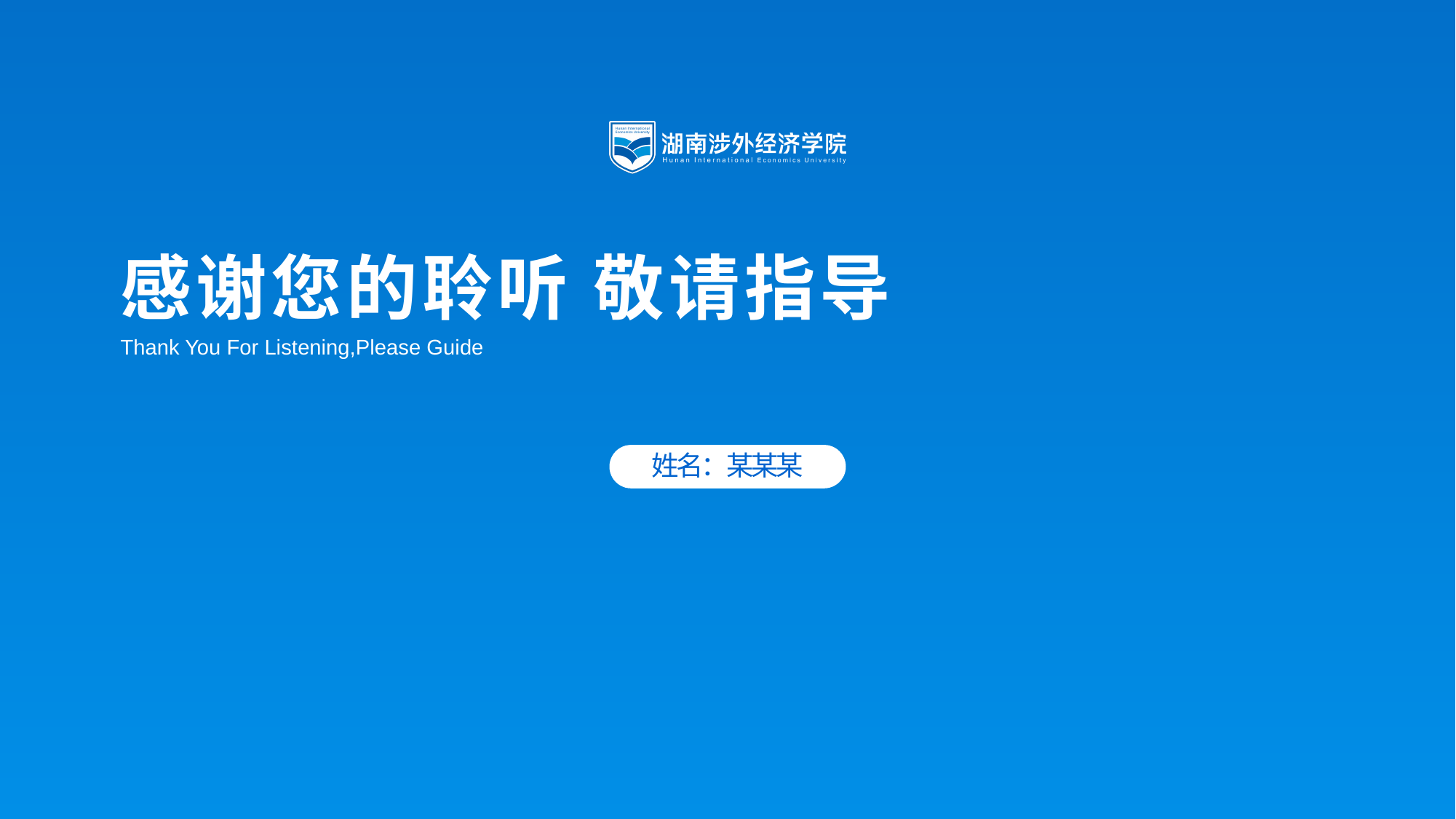

感谢您的聆听 敬请指导
Thank You For Listening,Please Guide
姓名：某某某